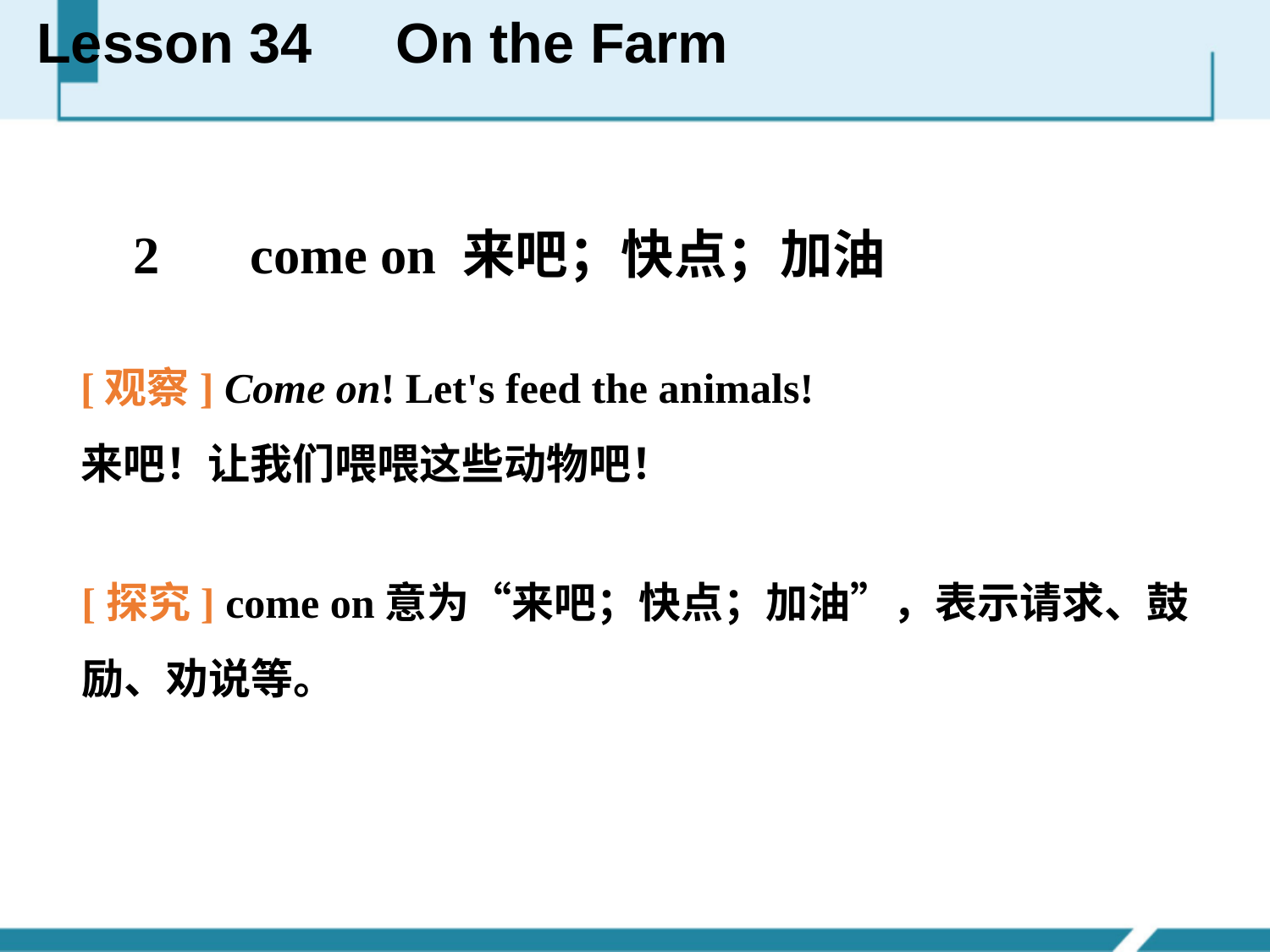

Lesson 34　On the Farm
　2　 come on 来吧；快点；加油
[观察] Come on! Let's feed the animals!
来吧！让我们喂喂这些动物吧！
[探究] come on意为“来吧；快点；加油”，表示请求、鼓励、劝说等。